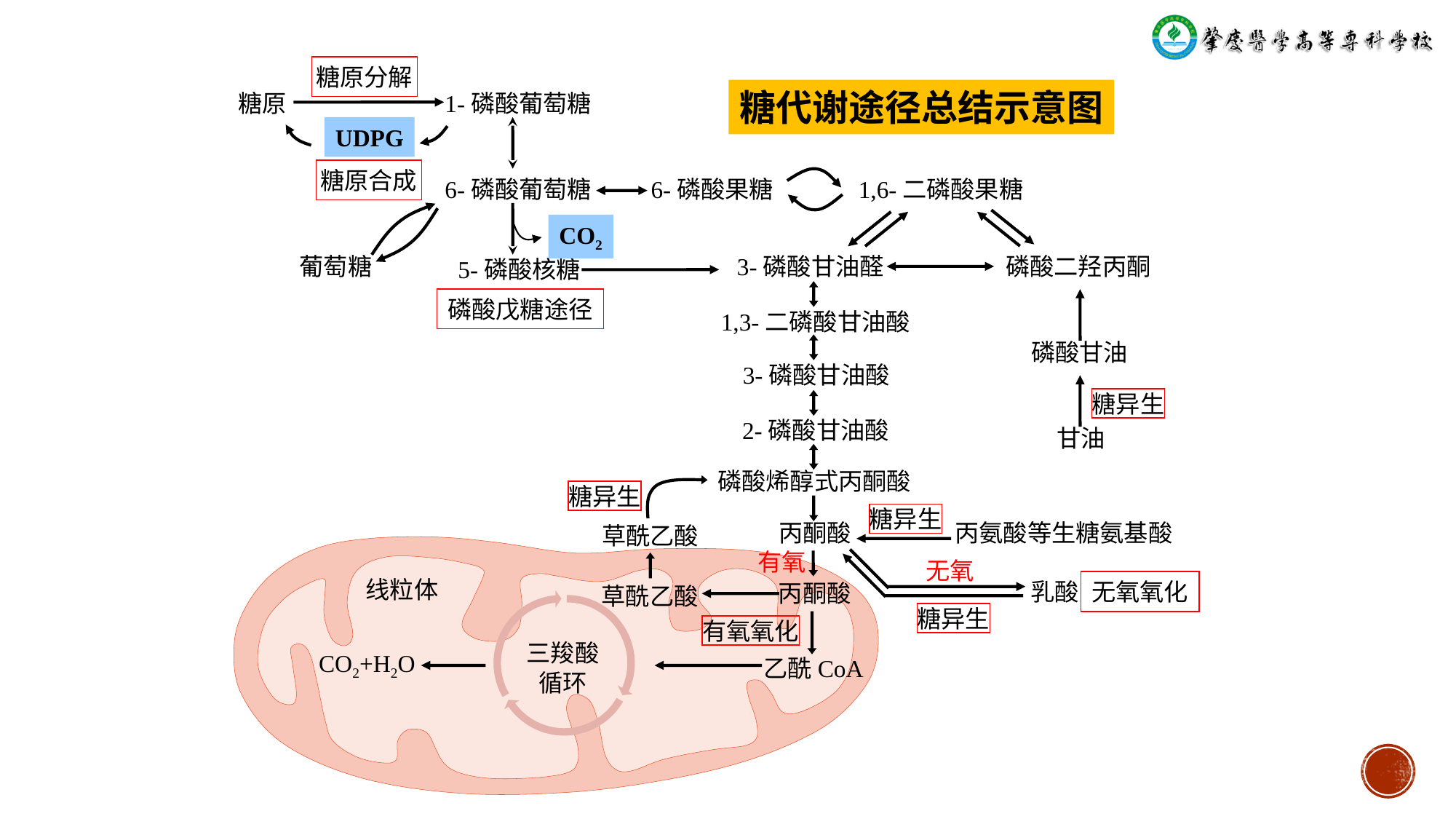

糖原分解
糖代谢途径总结示意图
糖原
1-磷酸葡萄糖

UDPG

糖原合成

6-磷酸葡萄糖
6-磷酸果糖

1,6-二磷酸果糖

CO2

葡萄糖
3-磷酸甘油醛
磷酸二羟丙酮
5-磷酸核糖

磷酸戊糖途径

1,3-二磷酸甘油酸
磷酸甘油

3-磷酸甘油酸

糖异生

2-磷酸甘油酸
甘油

磷酸烯醇式丙酮酸

糖异生

糖异生
丙酮酸
丙氨酸等生糖氨基酸
草酰乙酸

有氧

无氧

线粒体
乳酸
无氧氧化
丙酮酸
草酰乙酸

糖异生

有氧氧化
三羧酸
循环

CO2+H2O
乙酰CoA